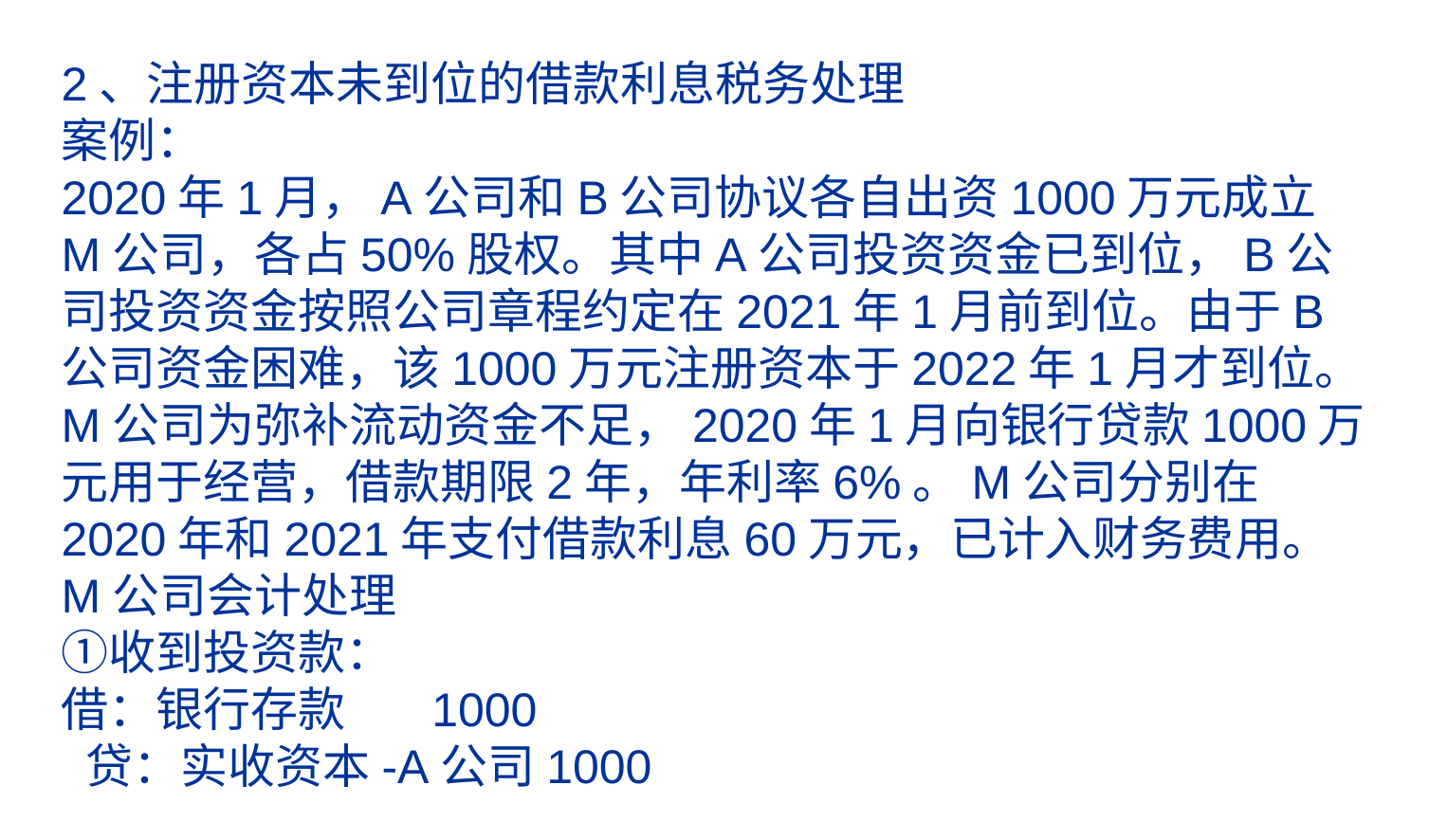

# 2、注册资本未到位的借款利息税务处理 案例： 2020年1月，A公司和B公司协议各自出资1000万元成立M公司，各占50%股权。其中A公司投资资金已到位，B公司投资资金按照公司章程约定在2021年1月前到位。由于B公司资金困难，该1000万元注册资本于2022年1月才到位。M公司为弥补流动资金不足，2020年1月向银行贷款1000万元用于经营，借款期限2年，年利率6%。M公司分别在2020年和2021年支付借款利息60万元，已计入财务费用。 M公司会计处理 ①收到投资款： 借：银行存款       1000 贷：实收资本-A公司1000